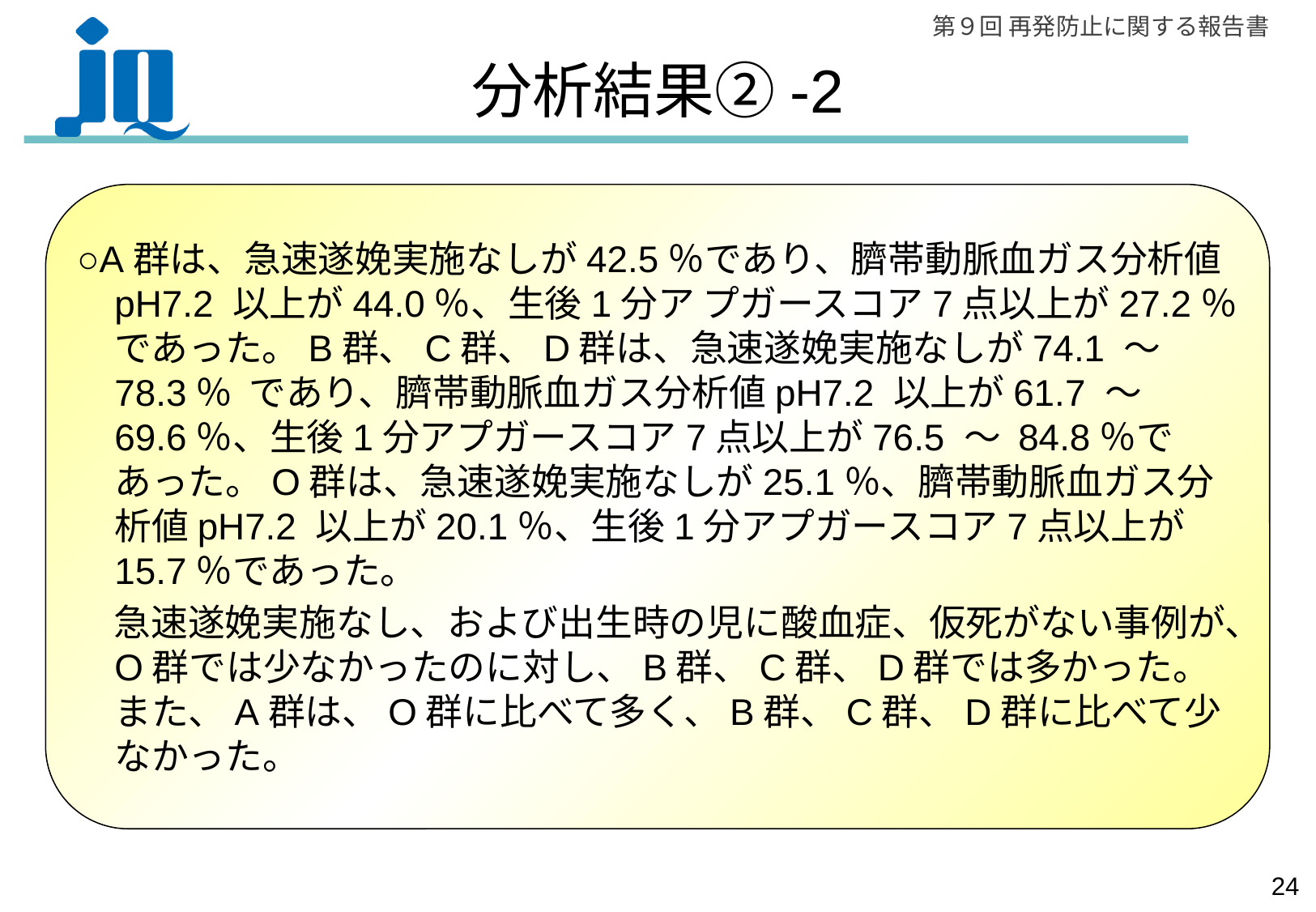

# 分析結果②-2
○A群は、急速遂娩実施なしが42.5％であり、臍帯動脈血ガス分析値pH7.2 以上が44.0％、生後1分ア プガースコア7点以上が27.2％であった。B群、C群、D群は、急速遂娩実施なしが74.1 ～ 78.3％  であり、臍帯動脈血ガス分析値pH7.2 以上が61.7 ～ 69.6％、生後1分アプガースコア7点以上が76.5 ～ 84.8％であった。O群は、急速遂娩実施なしが25.1％、臍帯動脈血ガス分析値pH7.2 以上が20.1％、生後1分アプガースコア7点以上が15.7％であった。
　急速遂娩実施なし、および出生時の児に酸血症、仮死がない事例が、O群では少なかったのに対し、B群、C群、D群では多かった。また、A群は、O群に比べて多く、B群、C群、D群に比べて少なかった。
24